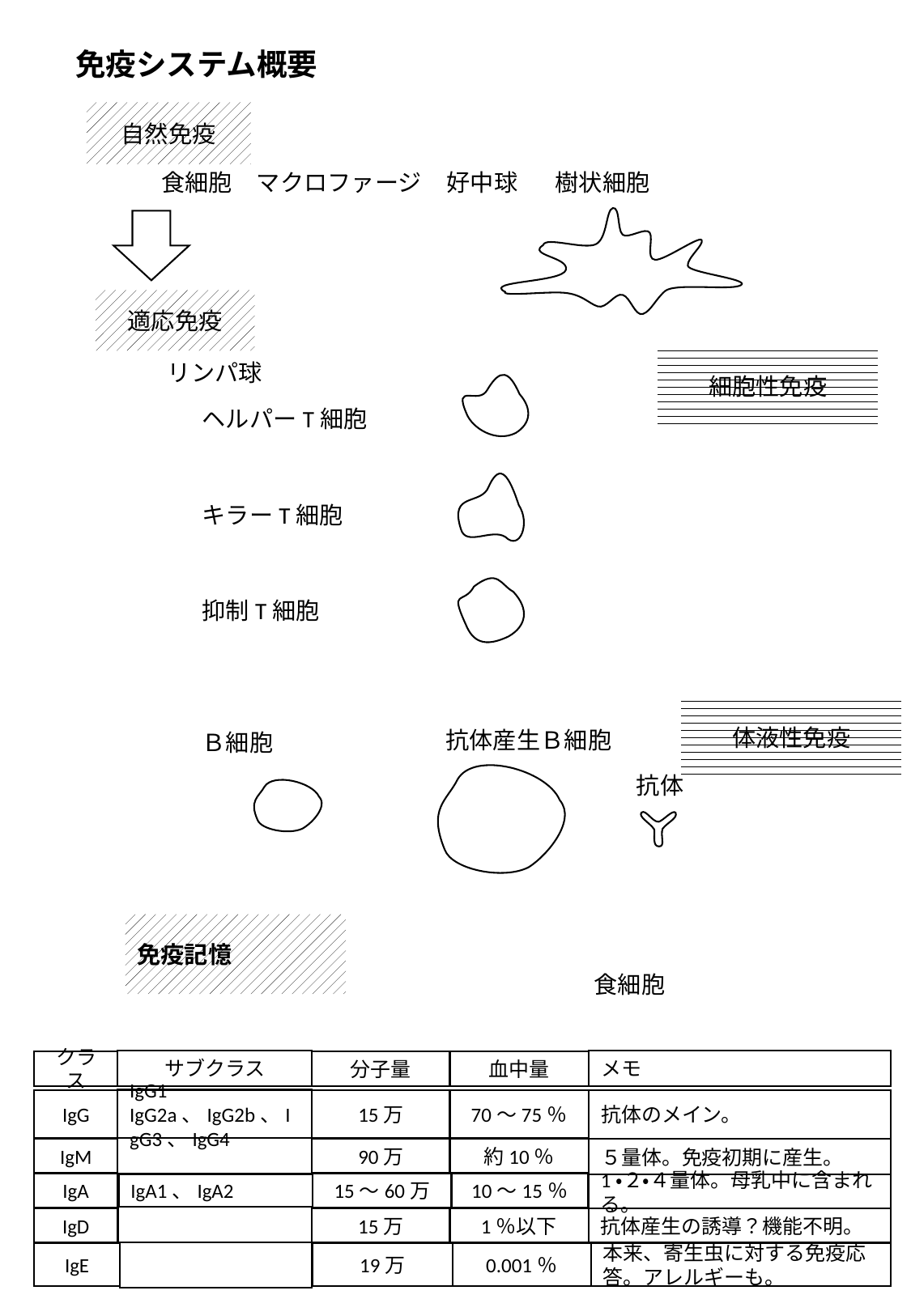

免疫システム概要
自然免疫
食細胞
マクロファージ
好中球
樹状細胞

適応免疫
リンパ球
細胞性免疫

ヘルパーT細胞
キラーT細胞

抑制T細胞

体液性免疫
抗体産生Ｂ細胞
Ｂ細胞
抗体

免疫記憶

食細胞
サブクラス
メモ
クラス
分子量
血中量
抗体のメイン。
IgG1　IgG2a、IgG2b、IgG3、IgG4
IgG
15万
70～75％

IgM
90万
約10％
５量体。免疫初期に産生。
IgA
15～60万
10～15％
IgA1、IgA2
1・２・４量体。母乳中に含まれる。

抗体産生の誘導？機能不明。
IgD
15万
1％以下
本来、寄生虫に対する免疫応答。アレルギーも。
IgE

19万
0.001％